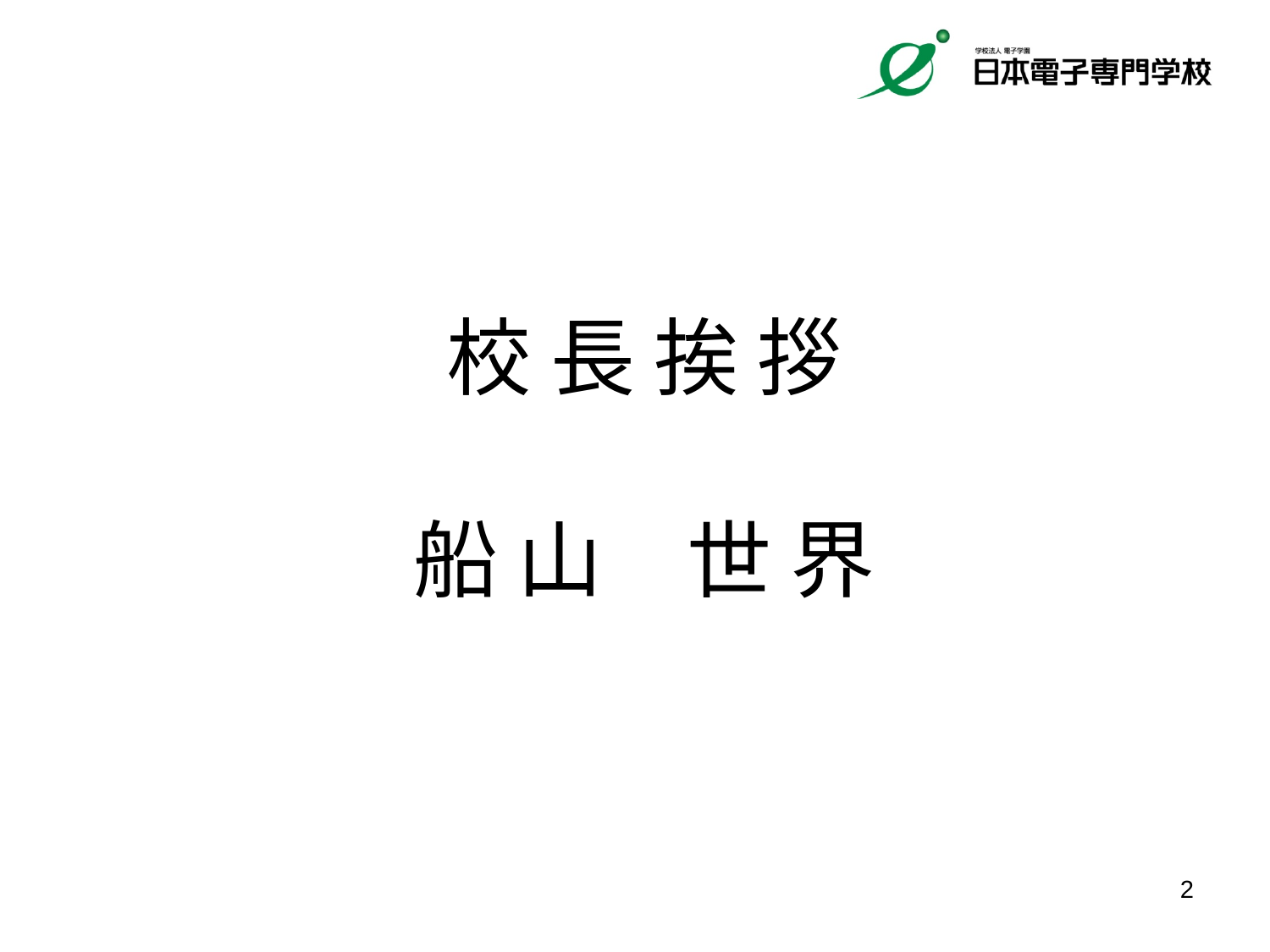

校 長 挨 拶
船 山　世 界
2